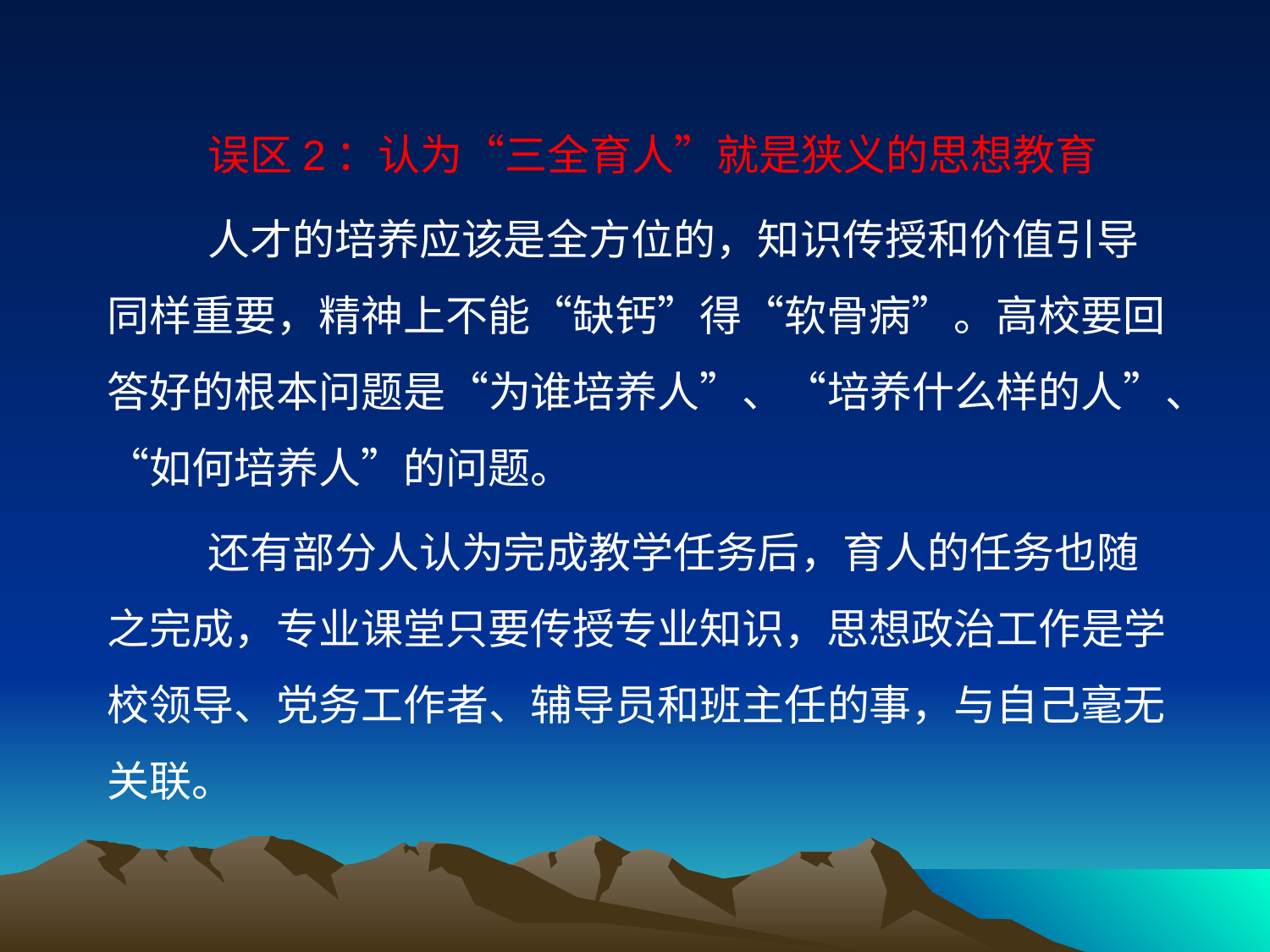

误区2：认为“三全育人”就是狭义的思想教育
人才的培养应该是全方位的，知识传授和价值引导同样重要，精神上不能“缺钙”得“软骨病”。高校要回答好的根本问题是“为谁培养人”、“培养什么样的人”、“如何培养人”的问题。
还有部分人认为完成教学任务后，育人的任务也随之完成，专业课堂只要传授专业知识，思想政治工作是学校领导、党务工作者、辅导员和班主任的事，与自己毫无关联。